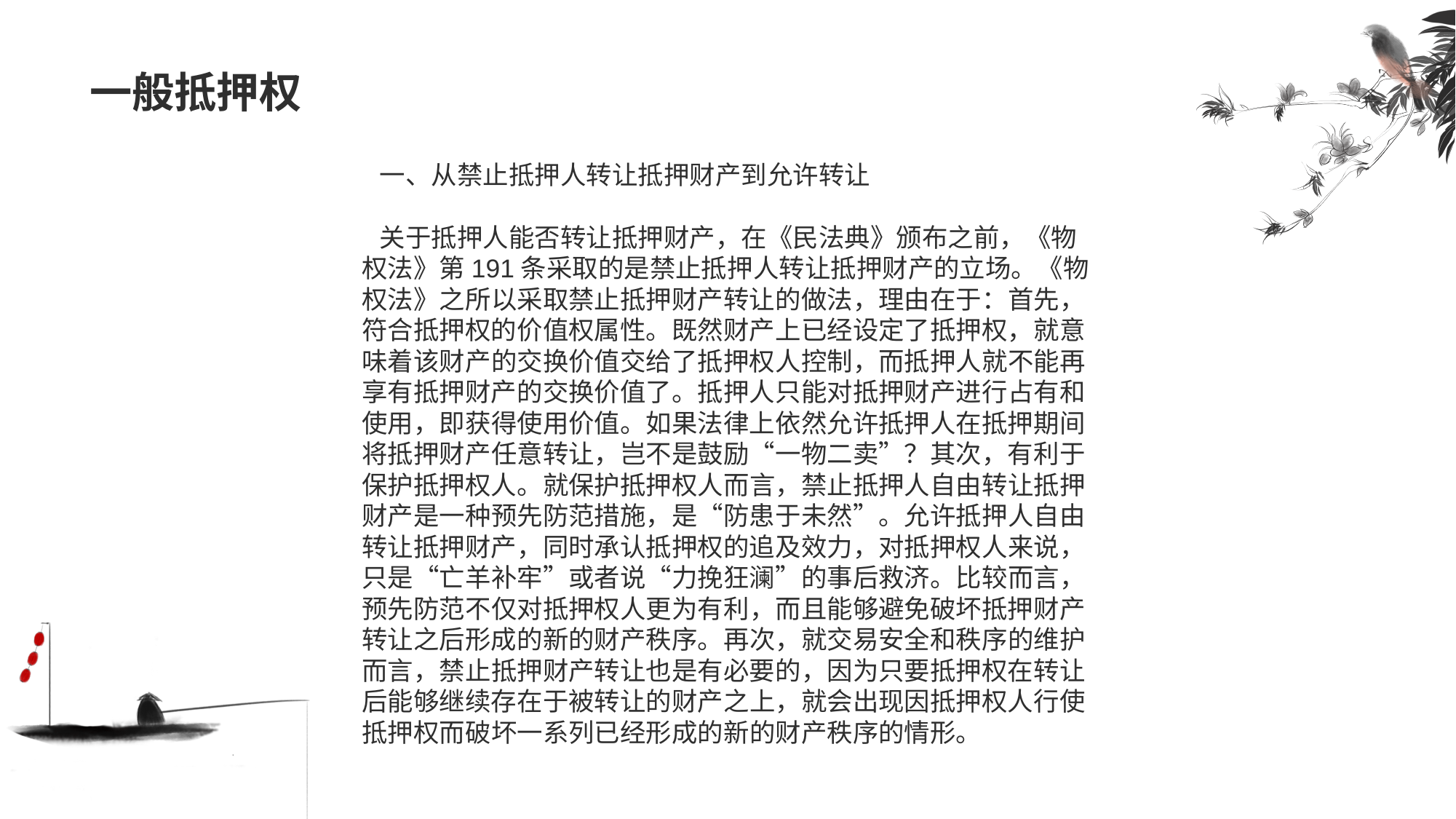

# 一般抵押权

  一、从禁止抵押人转让抵押财产到允许转让

  关于抵押人能否转让抵押财产，在《民法典》颁布之前，《物权法》第191条采取的是禁止抵押人转让抵押财产的立场。《物权法》之所以采取禁止抵押财产转让的做法，理由在于：首先，符合抵押权的价值权属性。既然财产上已经设定了抵押权，就意味着该财产的交换价值交给了抵押权人控制，而抵押人就不能再享有抵押财产的交换价值了。抵押人只能对抵押财产进行占有和使用，即获得使用价值。如果法律上依然允许抵押人在抵押期间将抵押财产任意转让，岂不是鼓励“一物二卖”？其次，有利于保护抵押权人。就保护抵押权人而言，禁止抵押人自由转让抵押财产是一种预先防范措施，是“防患于未然”。允许抵押人自由转让抵押财产，同时承认抵押权的追及效力，对抵押权人来说，只是“亡羊补牢”或者说“力挽狂澜”的事后救济。比较而言，预先防范不仅对抵押权人更为有利，而且能够避免破坏抵押财产转让之后形成的新的财产秩序。再次，就交易安全和秩序的维护而言，禁止抵押财产转让也是有必要的，因为只要抵押权在转让后能够继续存在于被转让的财产之上，就会出现因抵押权人行使抵押权而破坏一系列已经形成的新的财产秩序的情形。
126